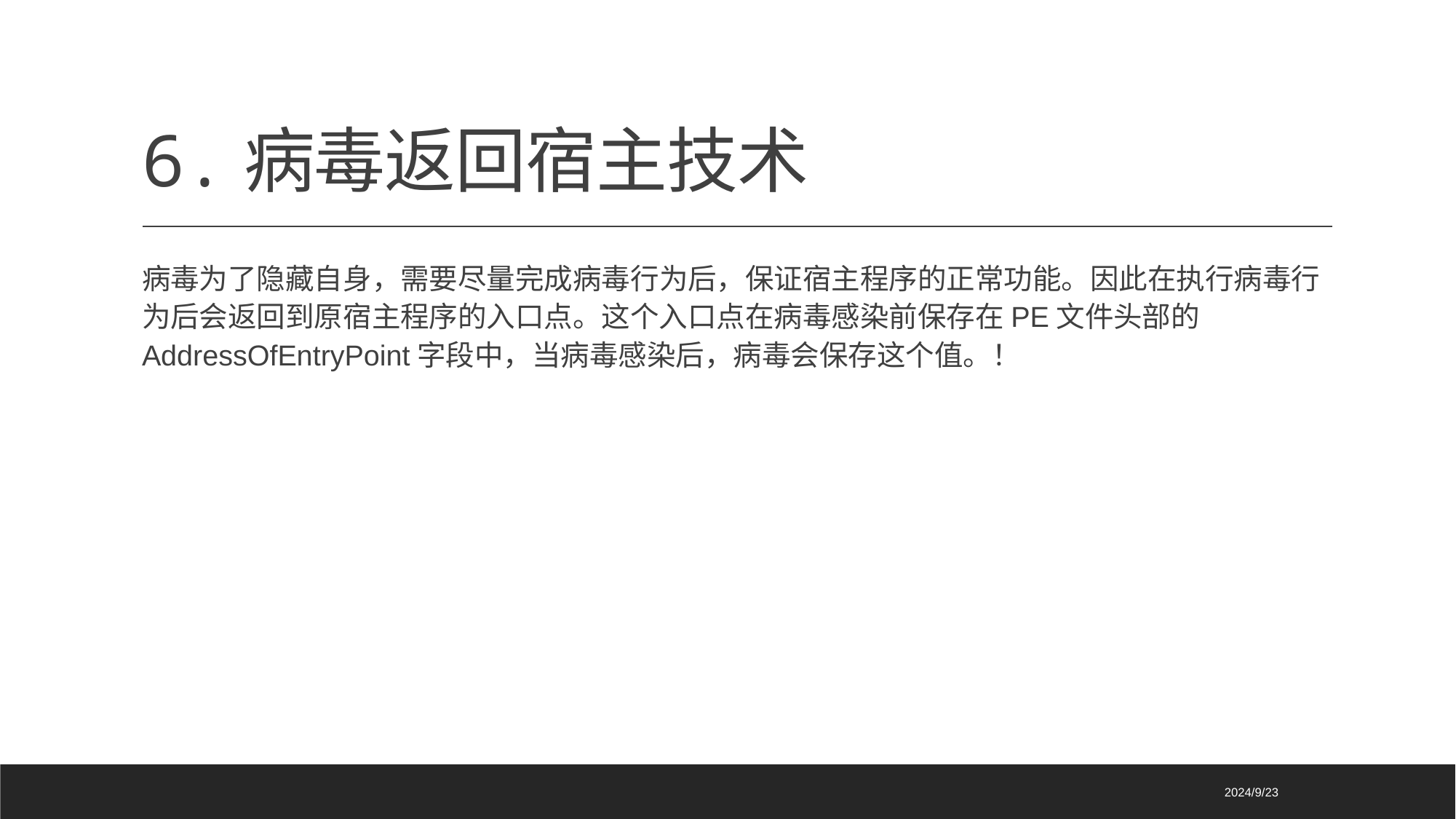

# 6.病毒返回宿主技术
病毒为了隐藏自身，需要尽量完成病毒行为后，保证宿主程序的正常功能。因此在执行病毒行为后会返回到原宿主程序的入口点。这个入口点在病毒感染前保存在PE文件头部的AddressOfEntryPoint字段中，当病毒感染后，病毒会保存这个值。！
2024/9/23